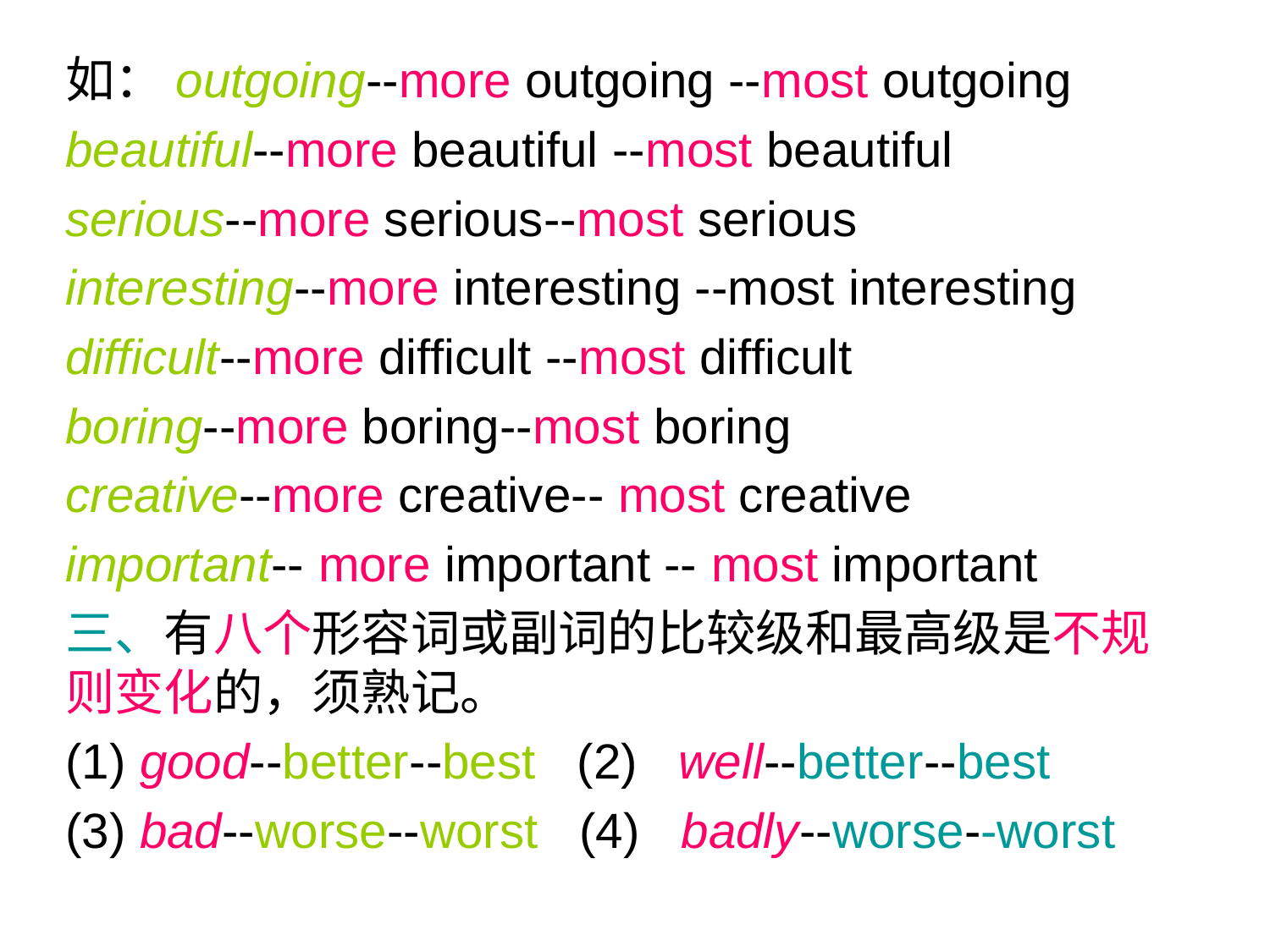

如：outgoing--more outgoing --most outgoing
beautiful--more beautiful --most beautiful
serious--more serious--most serious
interesting--more interesting --most interesting
difficult--more difficult --most difficult
boring--more boring--most boring
creative--more creative-- most creative
important-- more important -- most important
三、有八个形容词或副词的比较级和最高级是不规则变化的，须熟记。
(1) good--better--best   (2)   well--better--best
(3) bad--worse--worst   (4)   badly--worse--worst